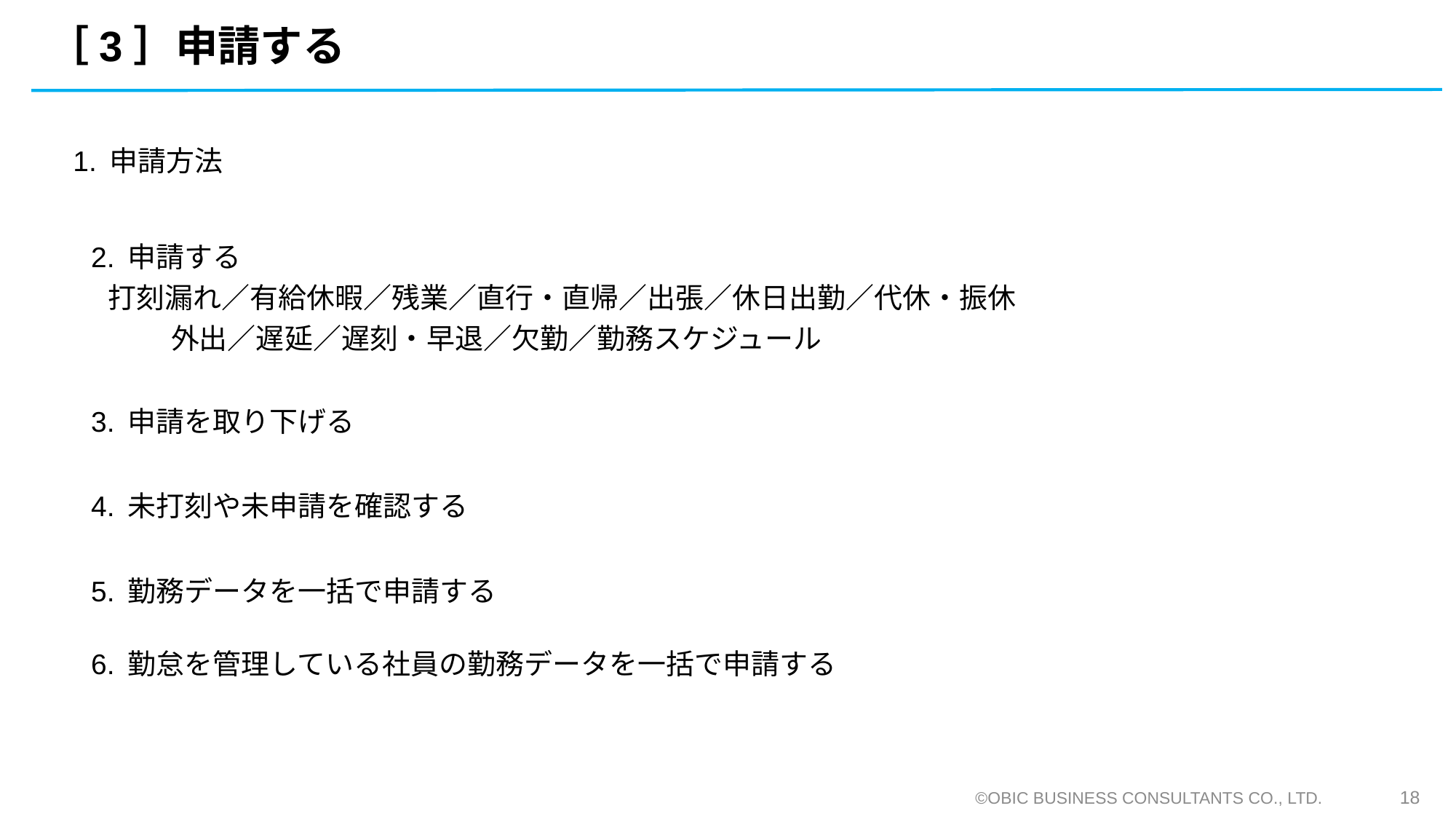

# ［3］申請する

  1. 申請方法

　2. 申請する
        打刻漏れ／有給休暇／残業／直行・直帰／出張／休日出勤／代休・振休　
　　　　外出／遅延／遅刻・早退／欠勤／勤務スケジュール
　3. 申請を取り下げる

　4. 未打刻や未申請を確認する

　5. 勤務データを一括で申請する
　6. 勤怠を管理している社員の勤務データを一括で申請する

©OBIC BUSINESS CONSULTANTS CO., LTD.
18